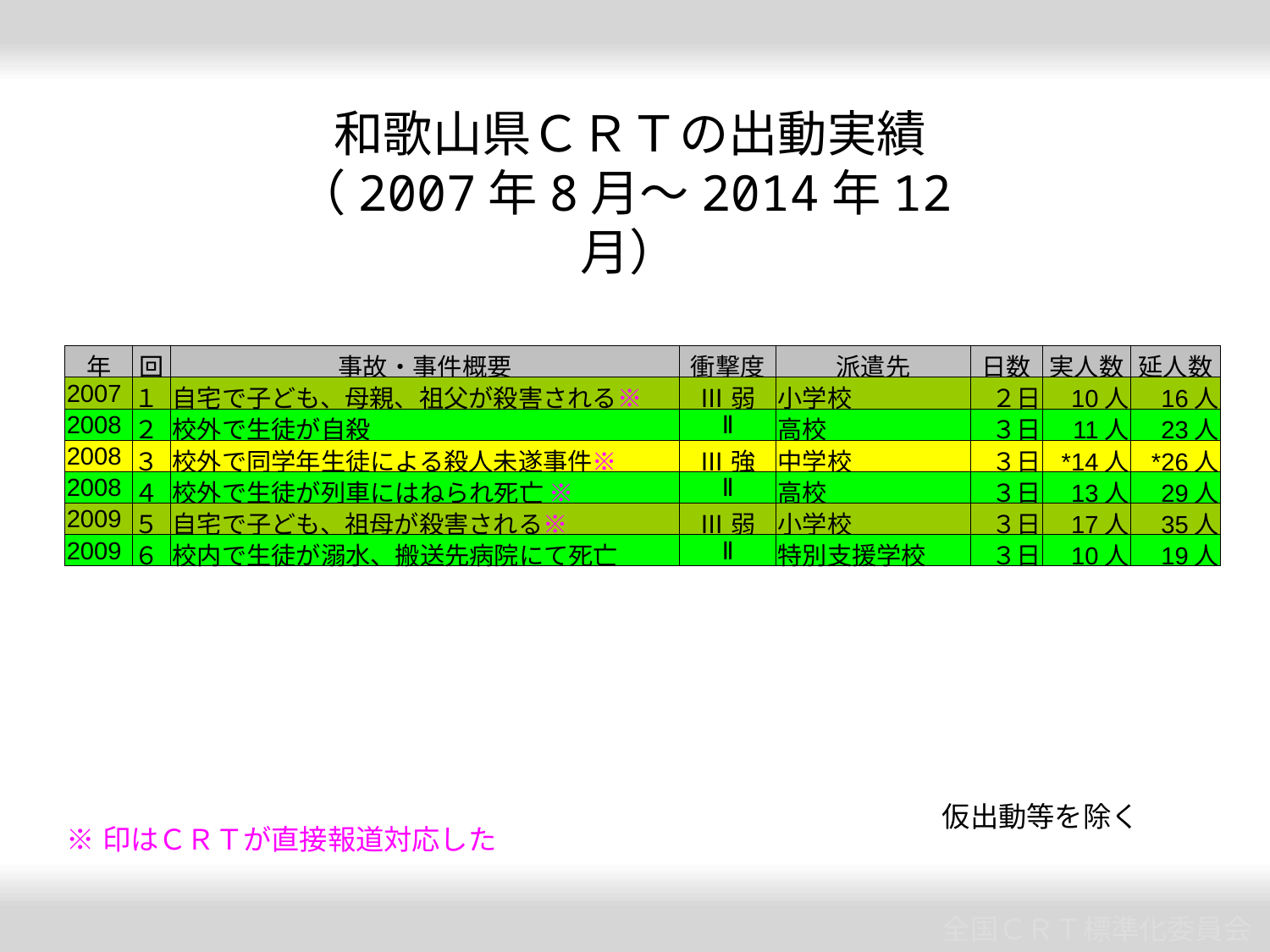

和歌山県ＣＲＴの出動実績
（2007年8月～2014年12月）
| 年 | 回 | 事故・事件概要 | 衝撃度 | 派遣先 | 日数 | 実人数 | 延人数 |
| --- | --- | --- | --- | --- | --- | --- | --- |
| 2007 | １ | 自宅で子ども、母親、祖父が殺害される※ | Ⅲ弱 | 小学校 | ２日 | 10人 | 16人 |
| 2008 | ２ | 校外で生徒が自殺 | Ⅱ | 高校 | ３日 | 11人 | 23人 |
| 2008 | ３ | 校外で同学年生徒による殺人未遂事件※ | Ⅲ強 | 中学校 | ３日 | \*14人 | \*26人 |
| 2008 | ４ | 校外で生徒が列車にはねられ死亡 ※ | Ⅱ | 高校 | ３日 | 13人 | 29人 |
| 2009 | ５ | 自宅で子ども、祖母が殺害される※ | Ⅲ弱 | 小学校 | ３日 | 17人 | 35人 |
| 2009 | ６ | 校内で生徒が溺水、搬送先病院にて死亡 | Ⅱ | 特別支援学校 | ３日 | 10人 | 19人 |
仮出動等を除く
| ※印はＣＲＴが直接報道対応した |
| --- |
全国ＣＲＴ標準化委員会